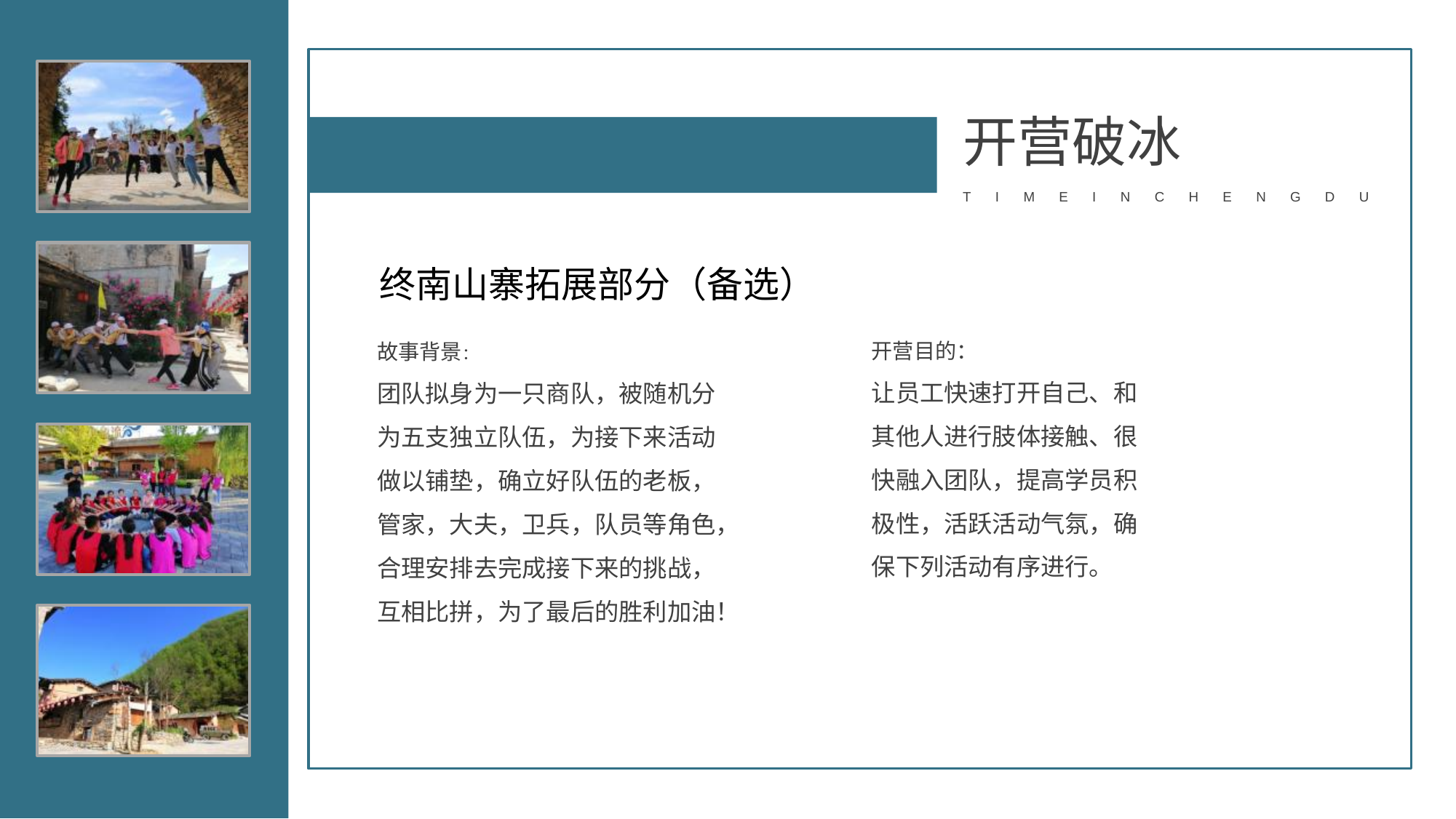

开营破冰

TIMEINCHENGDU

终南山寨拓展部分（备选）
开营目的：
让员工快速打开自己、和其他人进行肢体接触、很快融入团队，提高学员积极性，活跃活动气氛，确保下列活动有序进行。
故事背景：
团队拟身为一只商队，被随机分为五支独立队伍，为接下来活动做以铺垫，确立好队伍的老板，管家，大夫，卫兵，队员等角色，合理安排去完成接下来的挑战，互相比拼，为了最后的胜利加油！